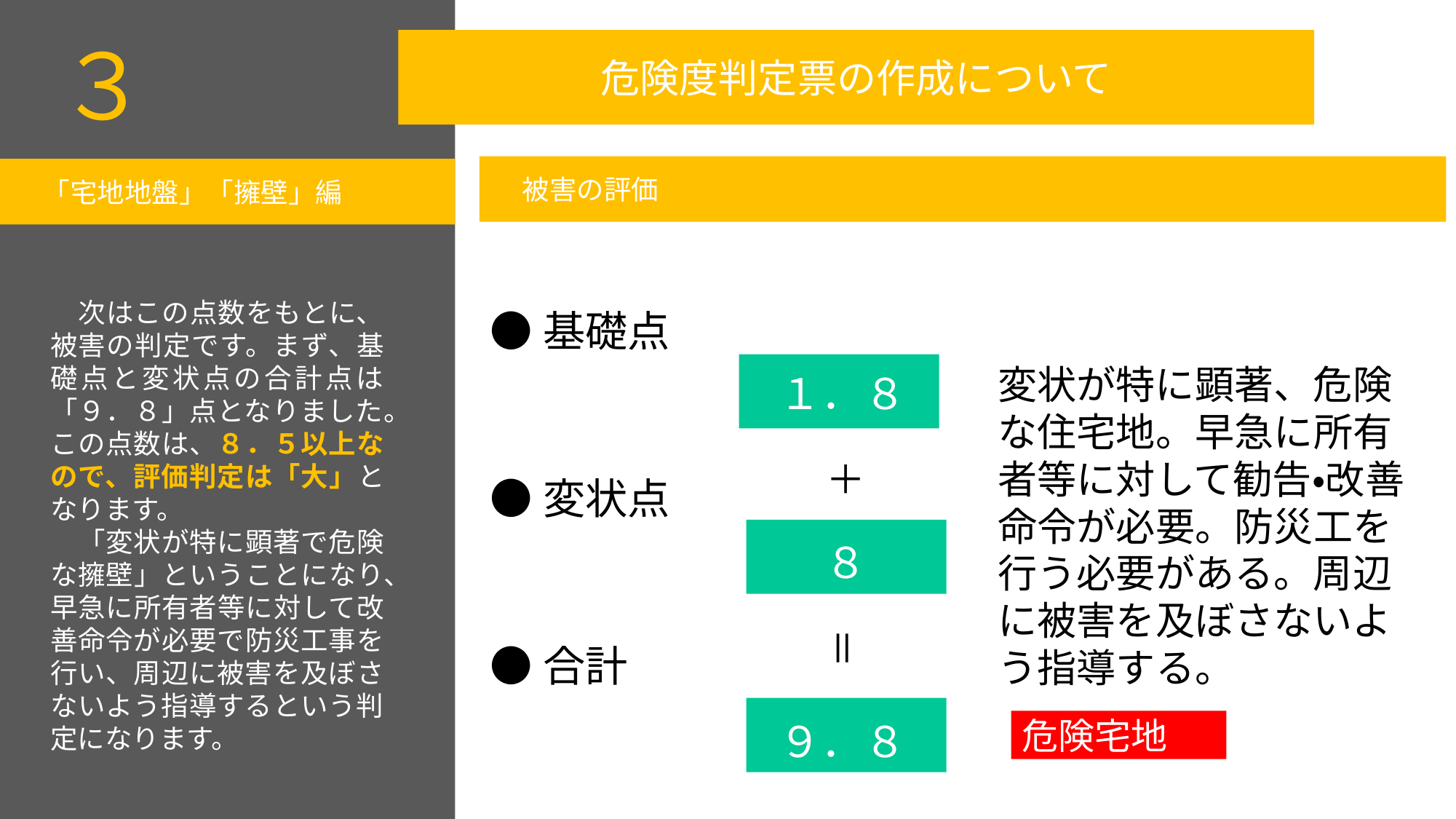

３
危険度判定票の作成について
被害の評価
「宅地地盤」「擁壁」編
　次はこの点数をもとに、被害の判定です。まず、基礎点と変状点の合計点は「９．８」点となりました。
この点数は、８．５以上なので、評価判定は「大」となります。
　「変状が特に顕著で危険な擁壁」ということになり、
早急に所有者等に対して改善命令が必要で防災工事を行い、周辺に被害を及ぼさないよう指導するという判定になります。

●基礎点

●変状点

●合計

変状が特に顕著、危険な住宅地。早急に所有者等に対して勧告・改善命令が必要。防災工を行う必要がある。周辺に被害を及ぼさないよう指導する。
１．８
＋

８
＝

９．８
危険宅地